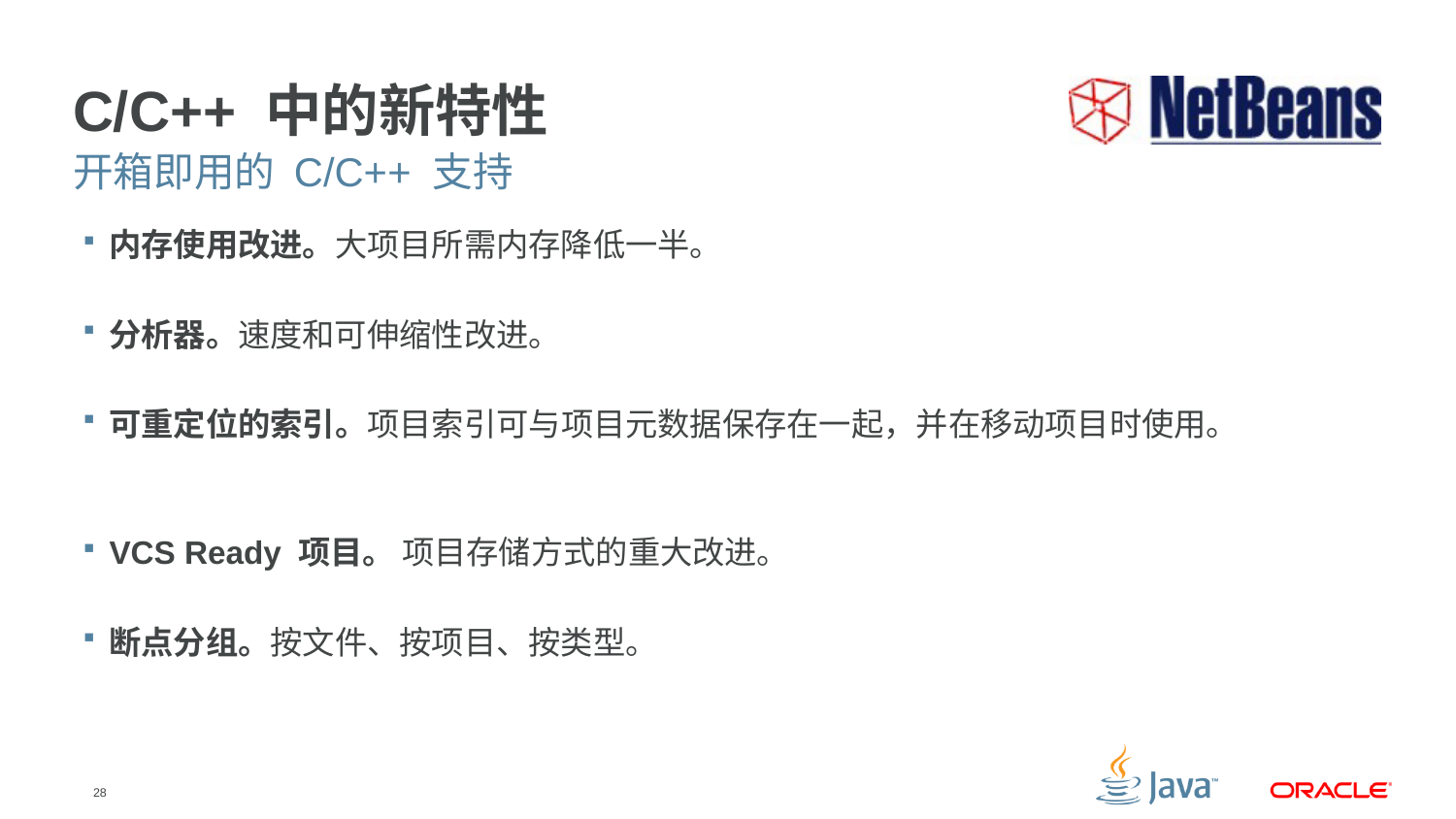

# C/C++ 中的新特性
开箱即用的 C/C++ 支持
内存使用改进。大项目所需内存降低一半。
分析器。速度和可伸缩性改进。
可重定位的索引。项目索引可与项目元数据保存在一起，并在移动项目时使用。
VCS Ready 项目。 项目存储方式的重大改进。
断点分组。按文件、按项目、按类型。